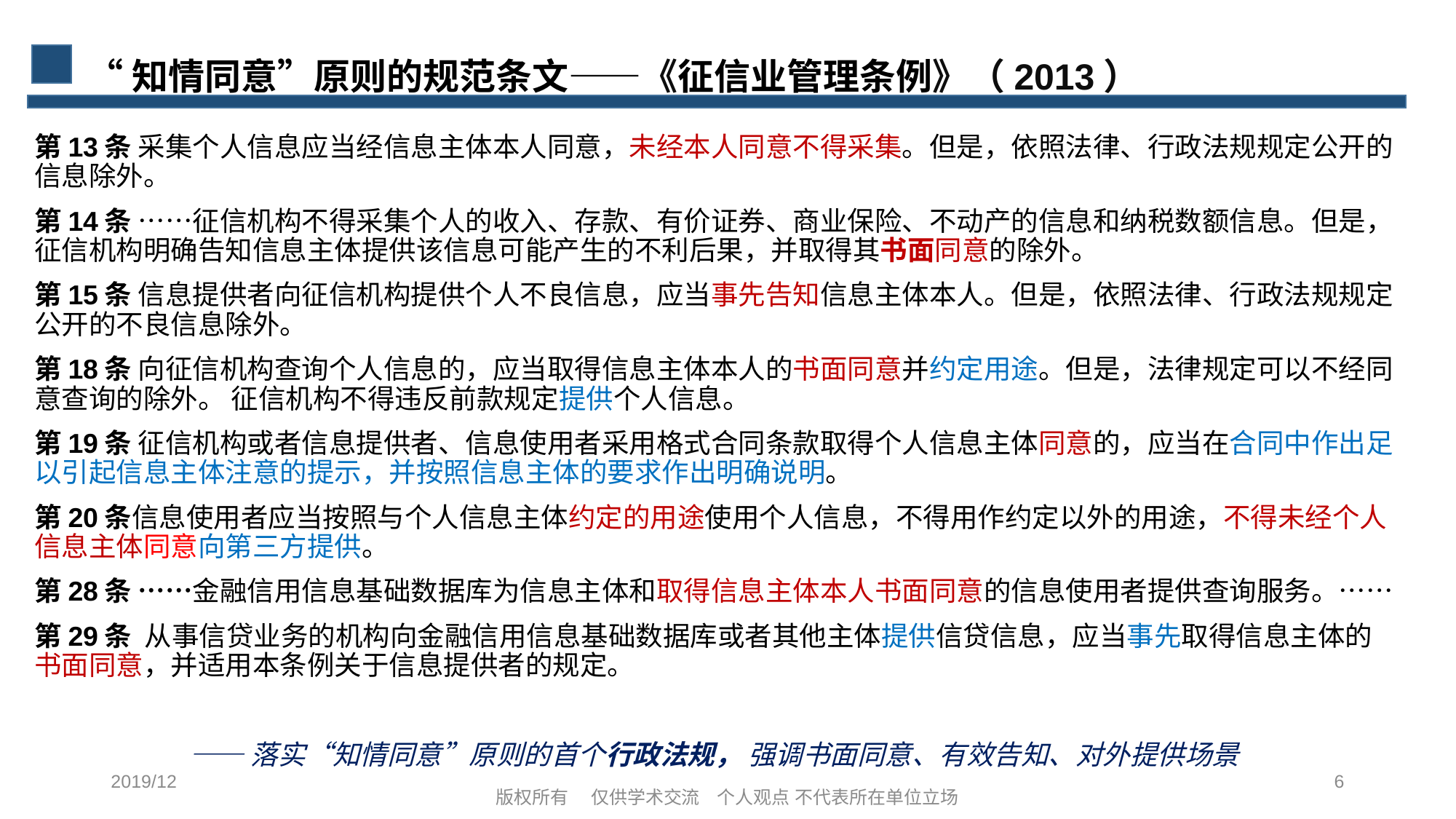

# “知情同意”原则的规范条文——《征信业管理条例》（2013）

第13条 采集个人信息应当经信息主体本人同意，未经本人同意不得采集。但是，依照法律、行政法规规定公开的信息除外。
第14条 ……征信机构不得采集个人的收入、存款、有价证券、商业保险、不动产的信息和纳税数额信息。但是，征信机构明确告知信息主体提供该信息可能产生的不利后果，并取得其书面同意的除外。
第15条 信息提供者向征信机构提供个人不良信息，应当事先告知信息主体本人。但是，依照法律、行政法规规定公开的不良信息除外。
第18条 向征信机构查询个人信息的，应当取得信息主体本人的书面同意并约定用途。但是，法律规定可以不经同意查询的除外。 征信机构不得违反前款规定提供个人信息。
第19条 征信机构或者信息提供者、信息使用者采用格式合同条款取得个人信息主体同意的，应当在合同中作出足以引起信息主体注意的提示，并按照信息主体的要求作出明确说明。
第20条信息使用者应当按照与个人信息主体约定的用途使用个人信息，不得用作约定以外的用途，不得未经个人信息主体同意向第三方提供。
第28条 ……金融信用信息基础数据库为信息主体和取得信息主体本人书面同意的信息使用者提供查询服务。……
第29条  从事信贷业务的机构向金融信用信息基础数据库或者其他主体提供信贷信息，应当事先取得信息主体的书面同意，并适用本条例关于信息提供者的规定。

——落实“知情同意”原则的首个行政法规， 强调书面同意、有效告知、对外提供场景
2019/12
6
版权所有    仅供学术交流   个人观点 不代表所在单位立场